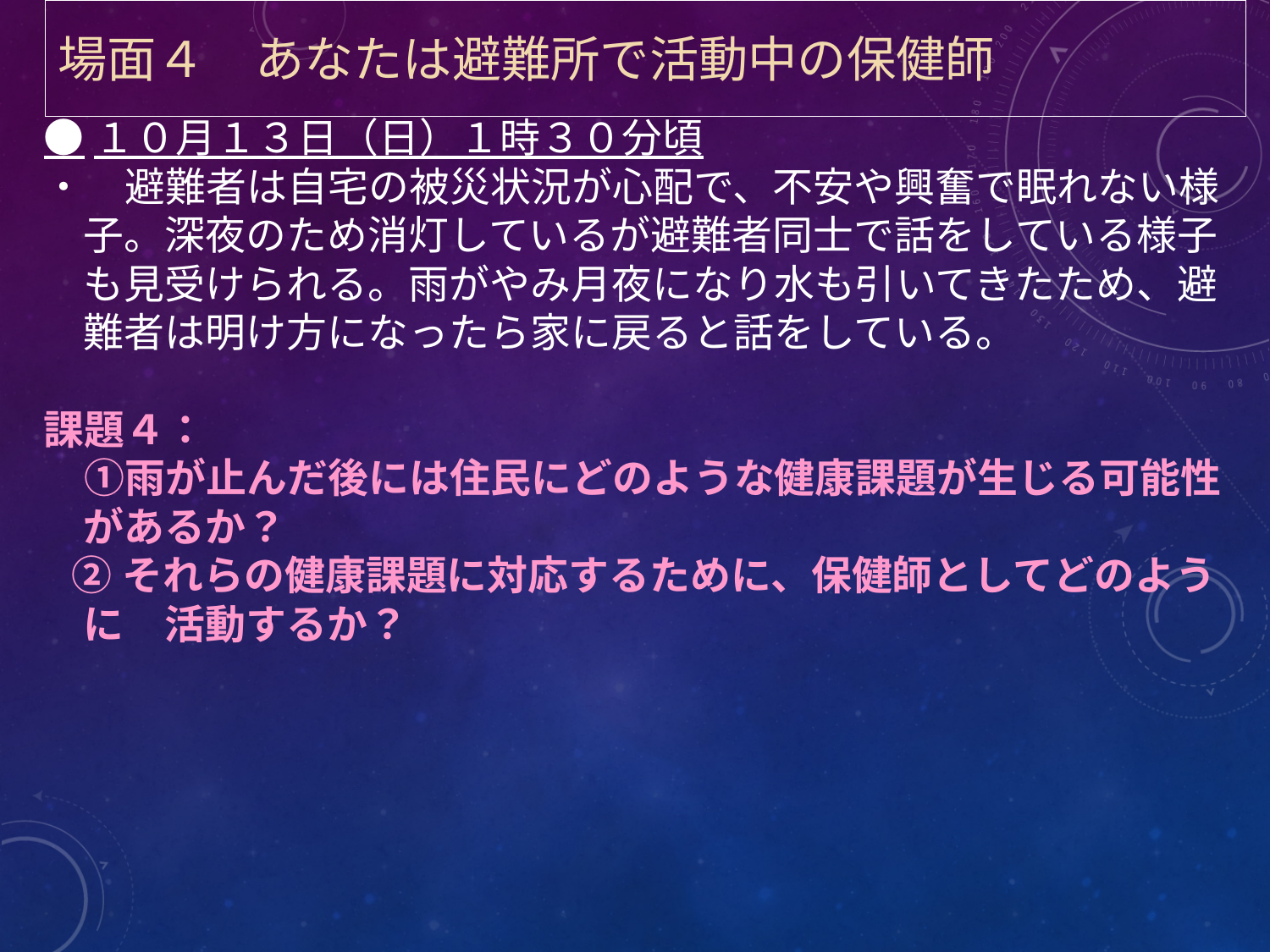

# 場面４　あなたは避難所で活動中の保健師
●１０月１３日（日）１時３０分頃
・　避難者は自宅の被災状況が心配で、不安や興奮で眠れない様子。深夜のため消灯しているが避難者同士で話をしている様子も見受けられる。雨がやみ月夜になり水も引いてきたため、避難者は明け方になったら家に戻ると話をしている。

課題４：
　①雨が止んだ後には住民にどのような健康課題が生じる可能性があるか？
   ②それらの健康課題に対応するために、保健師としてどのように　活動するか？